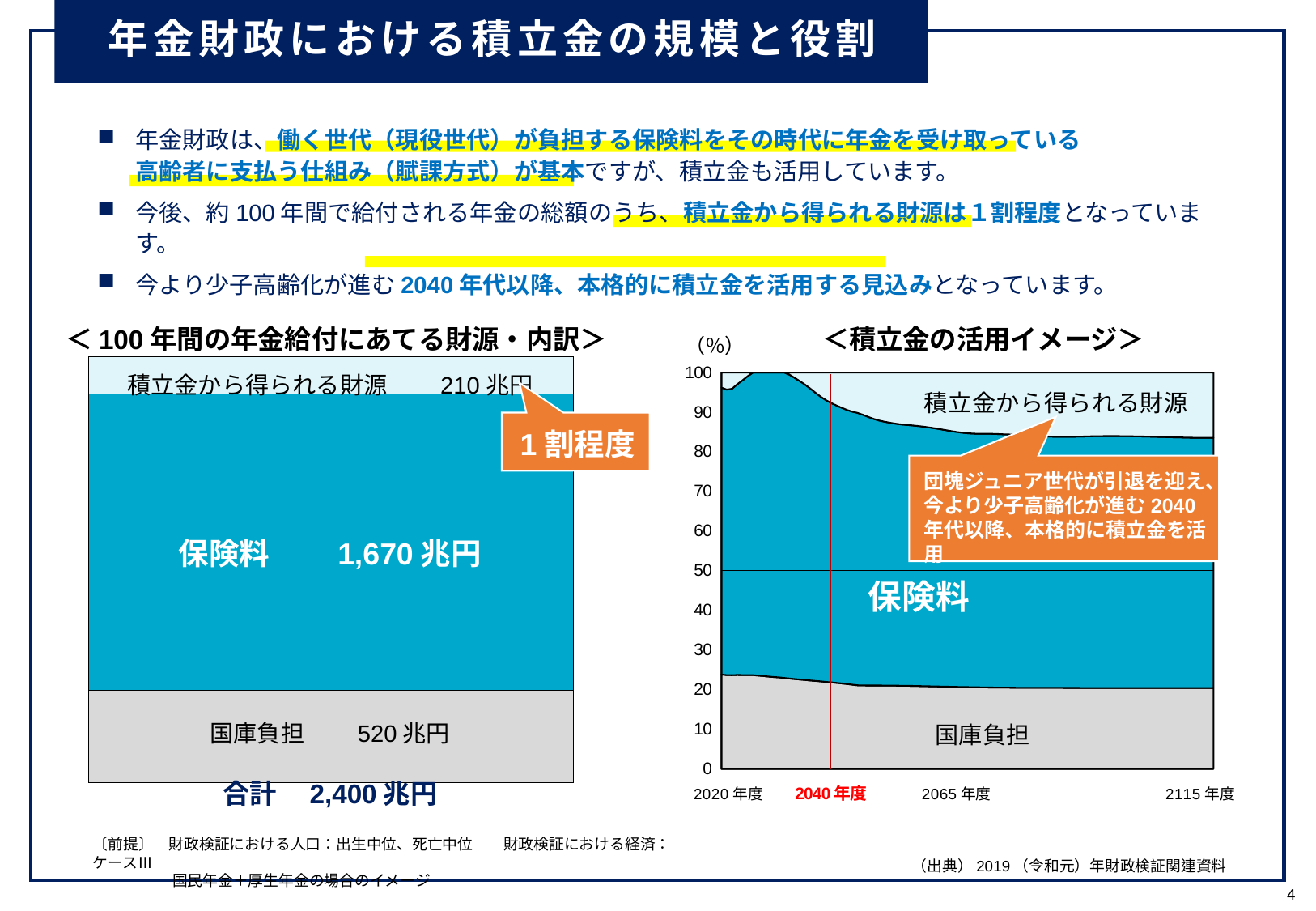

年金財政における積立金の規模と役割
年金財政は、働く世代（現役世代）が負担する保険料をその時代に年金を受け取っている
高齢者に支払う仕組み（賦課方式）が基本ですが、積立金も活用しています。
今後、約100年間で給付される年金の総額のうち、積立金から得られる財源は１割程度となっています。
今より少子高齢化が進む2040年代以降、本格的に積立金を活用する見込みとなっています。

### Chart

| Category |  |  |  |  |
|---|---|---|---|---|
＜100年間の年金給付にあてる財源・内訳＞
＜積立金の活用イメージ＞

### Chart

| Category |  |  |  |
|---|---|---|---|
積立金から得られる財源　　210兆円

1割程度

団塊ジュニア世代が引退を迎え、今より少子高齢化が進む2040年代以降、本格的に積立金を活用
保険料　　1,670兆円
国庫負担　　520兆円
合計　2,400兆円
〔前提〕　財政検証における人口：出生中位、死亡中位　　財政検証における経済：ケースⅢ
　　　　　 国民年金＋厚生年金の場合のイメージ
（出典）2019（令和元）年財政検証関連資料
4